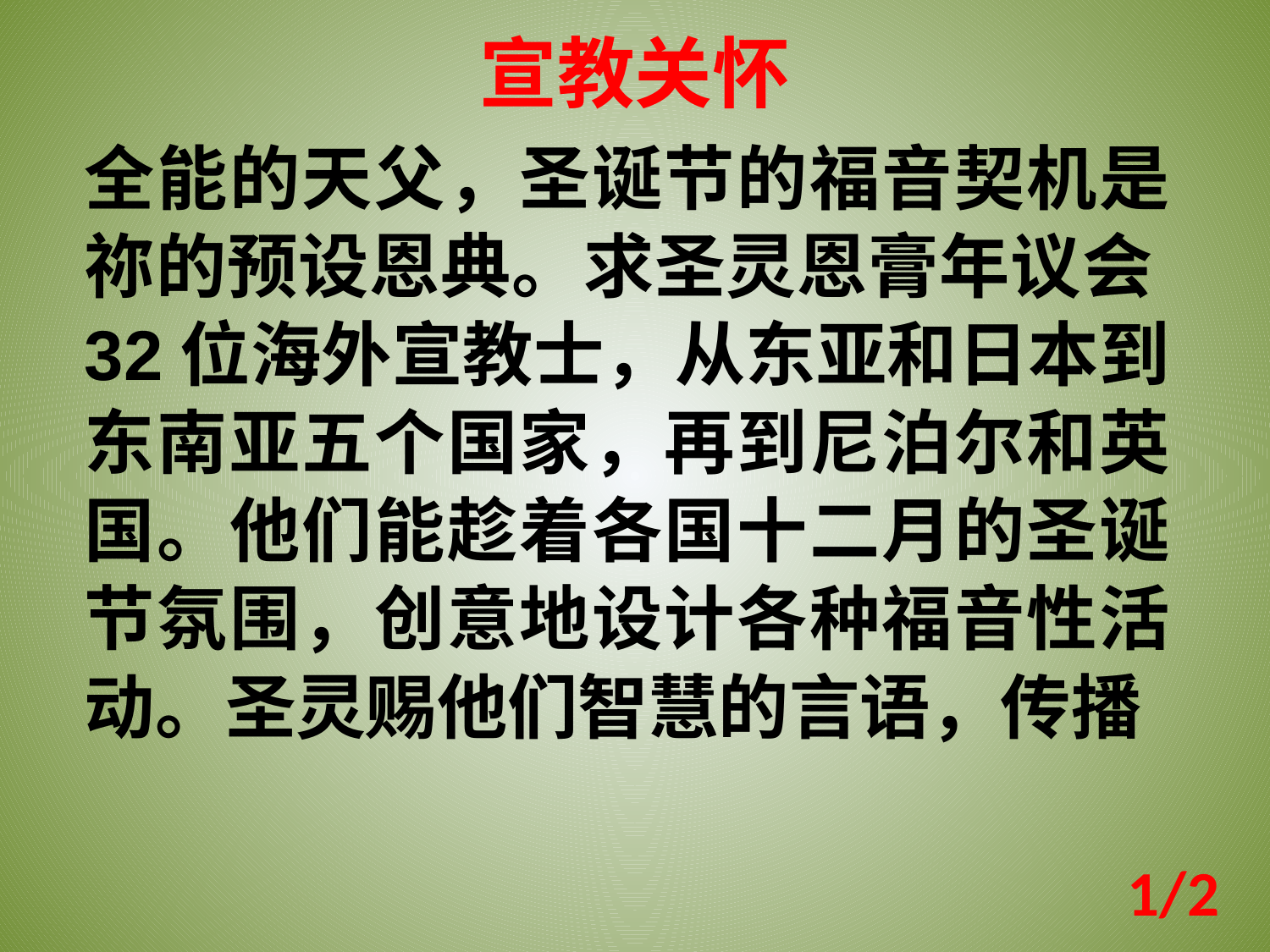

宣教关怀
全能的天父，圣诞节的福音契机是祢的预设恩典。求圣灵恩膏年议会32位海外宣教士，从东亚和日本到东南亚五个国家，再到尼泊尔和英国。他们能趁着各国十二月的圣诞节氛围，创意地设计各种福音性活动。圣灵赐他们智慧的言语，传播
1/2